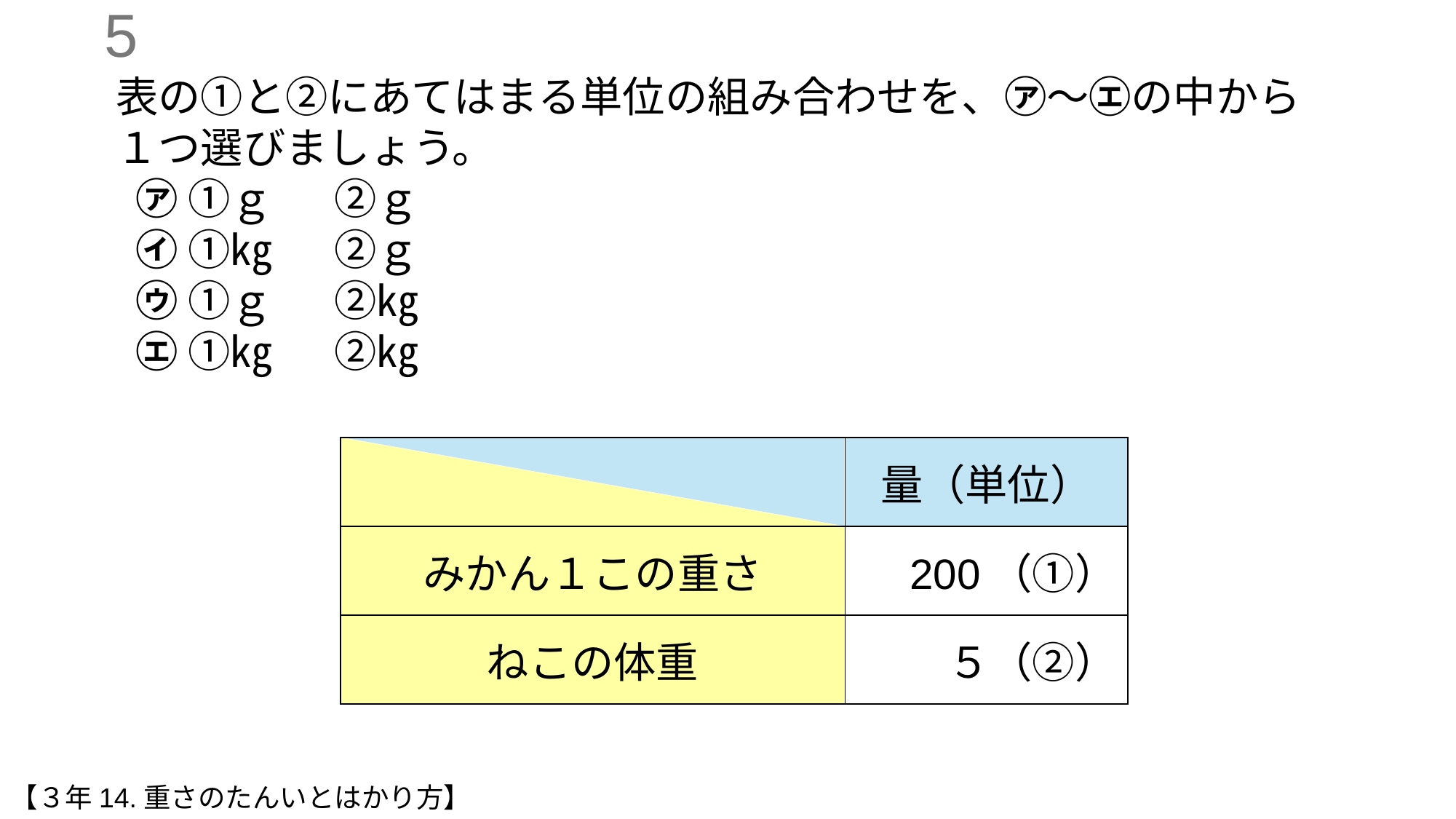

5
表の①と②にあてはまる単位の組み合わせを、㋐～㋓の中から１つ選びましょう。
 ㋐ ①ｇ	②ｇ
 ㋑ ①㎏	②ｇ
 ㋒ ①ｇ	②㎏
 ㋓ ①㎏	②㎏

|  | 量（単位） |
| --- | --- |
| みかん１この重さ | 200（①） |
| ねこの体重 | ５（②） |
【３年14.重さのたんいとはかり方】